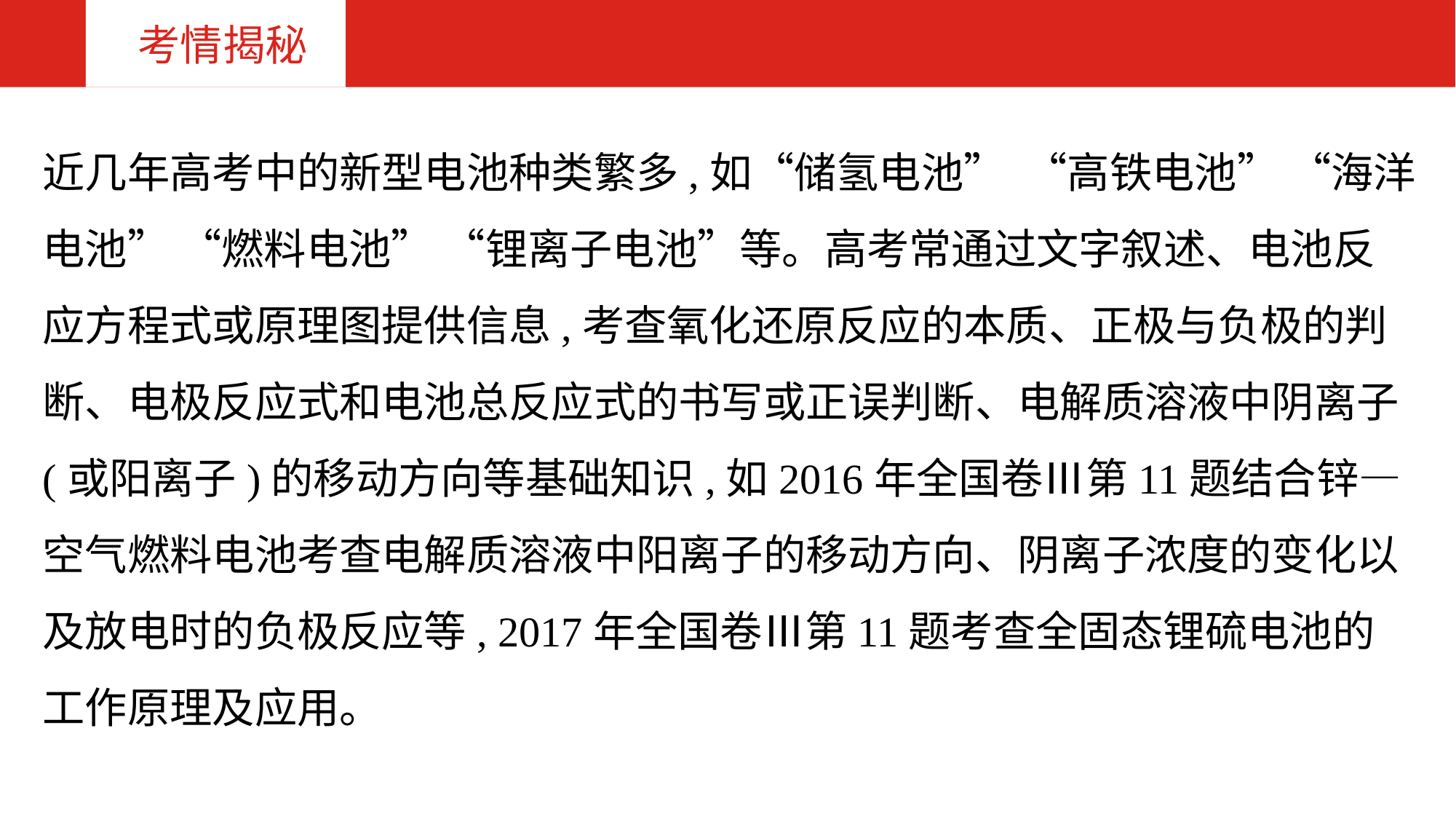

化学 专题十四 　原电池
考情揭秘

近几年高考中的新型电池种类繁多,如“储氢电池”  “高铁电池” “海洋电池” “燃料电池” “锂离子电池”等。高考常通过文字叙述、电池反应方程式或原理图提供信息,考查氧化还原反应的本质、正极与负极的判断、电极反应式和电池总反应式的书写或正误判断、电解质溶液中阴离子(或阳离子)的移动方向等基础知识,如2016年全国卷Ⅲ第11题结合锌—空气燃料电池考查电解质溶液中阳离子的移动方向、阴离子浓度的变化以及放电时的负极反应等, 2017年全国卷Ⅲ第11题考查全固态锂硫电池的工作原理及应用。